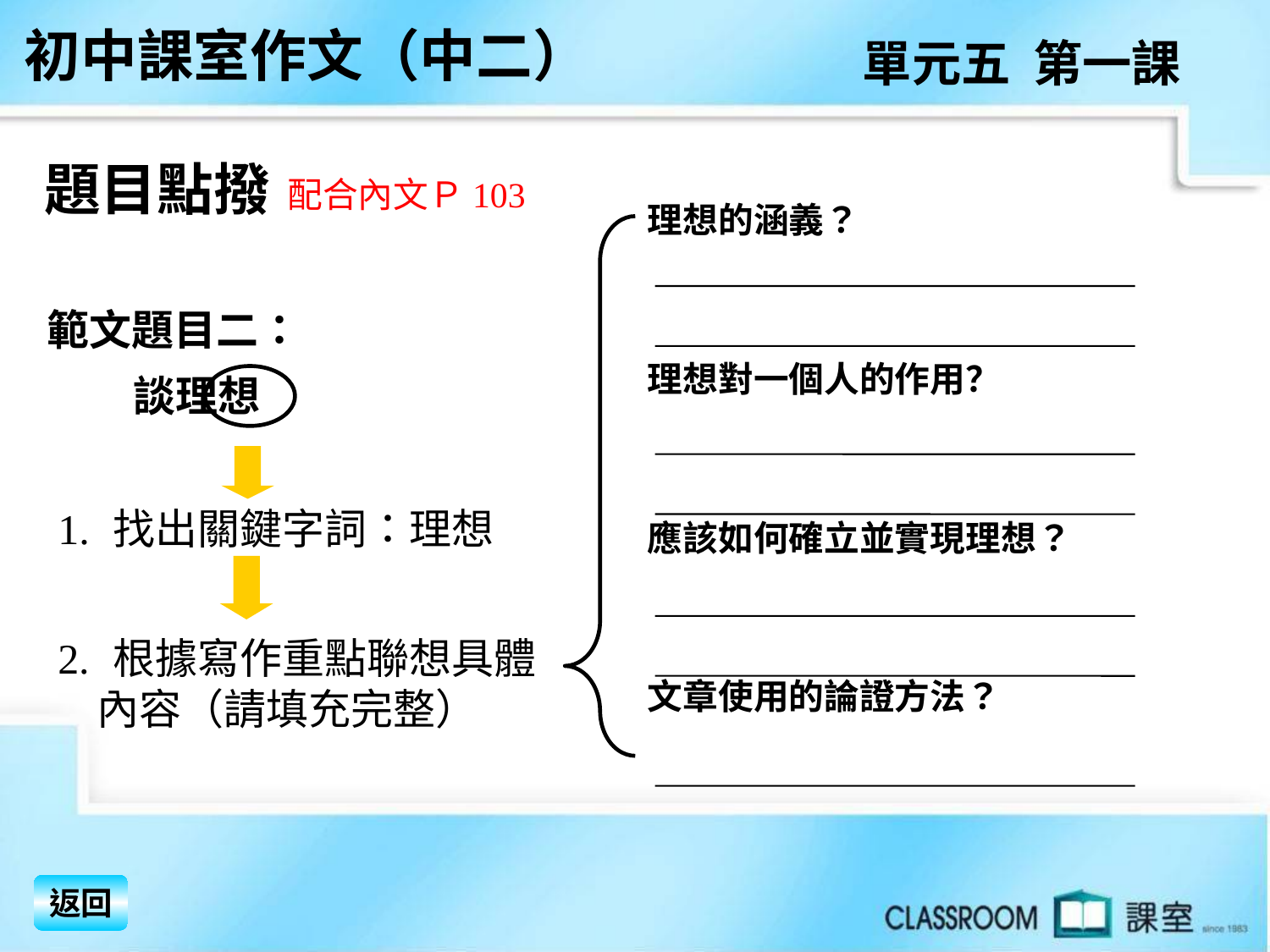

初中課室作文（中二）
單元五  第一課
題目點撥
配合內文Ｐ103
理想的涵義？

理想對一個人的作用？

應該如何確立並實現理想？

文章使用的論證方法？

範文題目二：
        談理想

1. 找出關鍵字詞：理想

2. 根據寫作重點聯想具體
   內容（請填充完整）
返回